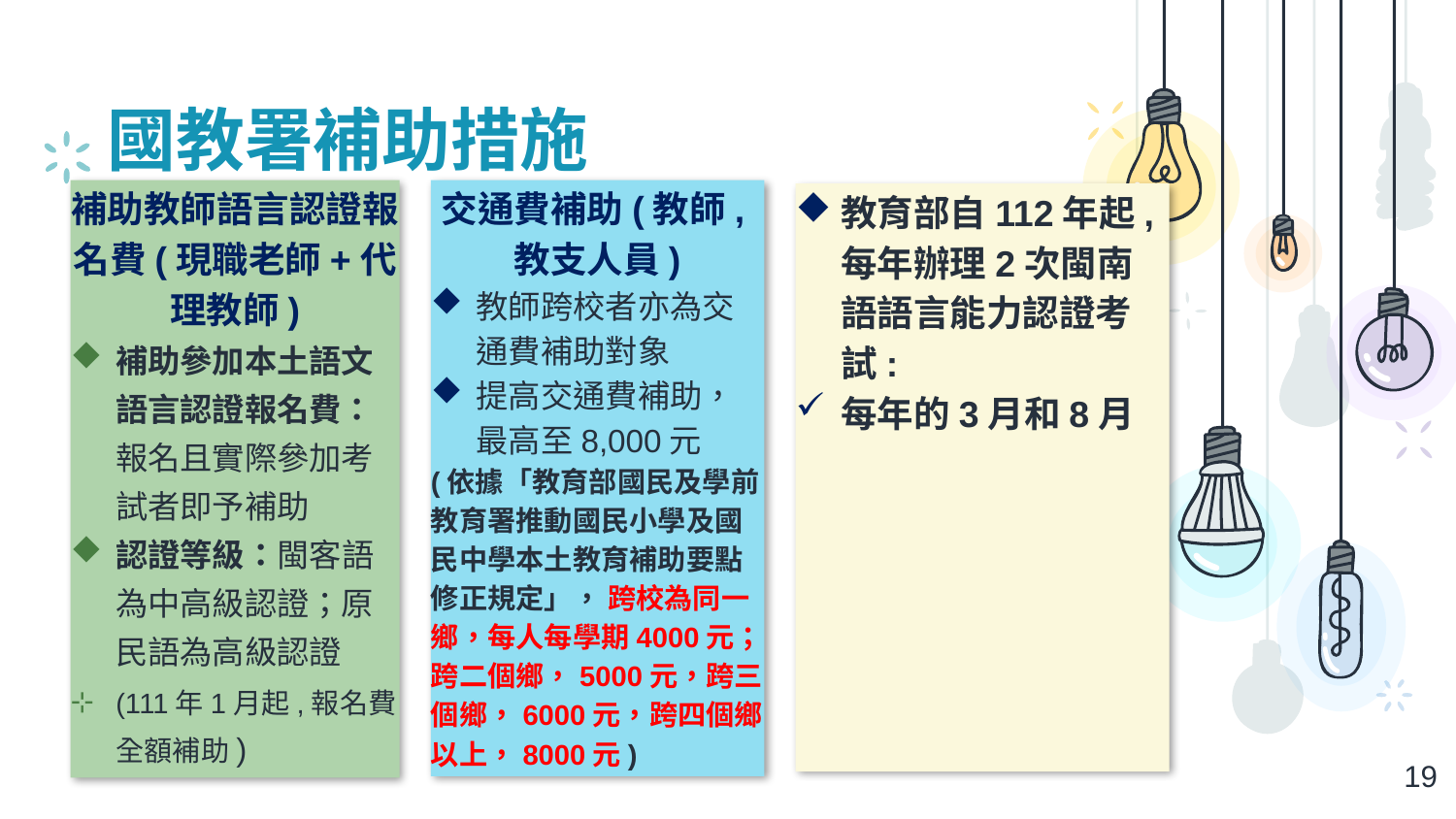

# 國教署補助措施
補助教師語言認證報名費(現職老師+代理教師)
補助參加本土語文語言認證報名費：報名且實際參加考試者即予補助
認證等級：閩客語為中高級認證；原民語為高級認證
(111年1月起,報名費全額補助)

交通費補助(教師,教支人員)
教師跨校者亦為交通費補助對象
提高交通費補助，最高至8,000元
(依據「教育部國民及學前教育署推動國民小學及國民中學本土教育補助要點修正規定」， 跨校為同一鄉，每人每學期4000元；跨二個鄉，5000元，跨三個鄉，6000元，跨四個鄉以上，8000元)
教育部自112年起,每年辦理2次閩南語語言能力認證考試:
每年的3月和8月
19